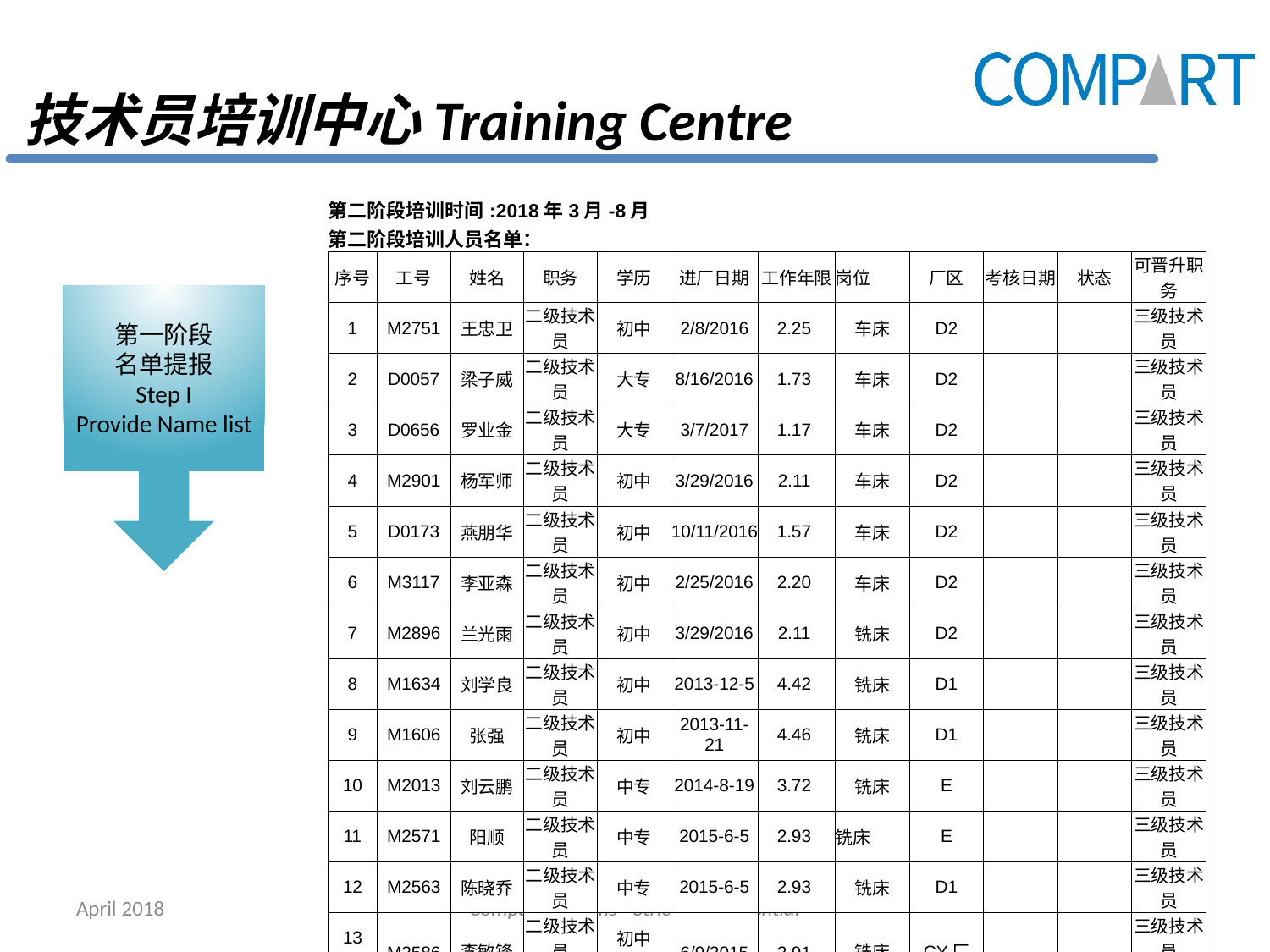

# 技术员培训中心Training Centre
| 第二阶段培训时间:2018年3月-8月 |  |  |  |  |  |  |  |  |  |  |  |
| --- | --- | --- | --- | --- | --- | --- | --- | --- | --- | --- | --- |
| 第二阶段培训人员名单： |  |  |  |  |  |  |  |  |  |  |  |
| 序号 | 工号 | 姓名 | 职务 | 学历 | 进厂日期 | 工作年限 | 岗位 | 厂区 | 考核日期 | 状态 | 可晋升职务 |
| 1 | M2751 | 王忠卫 | 二级技术员 | 初中 | 2/8/2016 | 2.25 | 车床 | D2 |  |  | 三级技术员 |
| 2 | D0057 | 梁子威 | 二级技术员 | 大专 | 8/16/2016 | 1.73 | 车床 | D2 |  |  | 三级技术员 |
| 3 | D0656 | 罗业金 | 二级技术员 | 大专 | 3/7/2017 | 1.17 | 车床 | D2 |  |  | 三级技术员 |
| 4 | M2901 | 杨军师 | 二级技术员 | 初中 | 3/29/2016 | 2.11 | 车床 | D2 |  |  | 三级技术员 |
| 5 | D0173 | 燕朋华 | 二级技术员 | 初中 | 10/11/2016 | 1.57 | 车床 | D2 |  |  | 三级技术员 |
| 6 | M3117 | 李亚森 | 二级技术员 | 初中 | 2/25/2016 | 2.20 | 车床 | D2 |  |  | 三级技术员 |
| 7 | M2896 | 兰光雨 | 二级技术员 | 初中 | 3/29/2016 | 2.11 | 铣床 | D2 |  |  | 三级技术员 |
| 8 | M1634 | 刘学良 | 二级技术员 | 初中 | 2013-12-5 | 4.42 | 铣床 | D1 |  |  | 三级技术员 |
| 9 | M1606 | 张强 | 二级技术员 | 初中 | 2013-11-21 | 4.46 | 铣床 | D1 |  |  | 三级技术员 |
| 10 | M2013 | 刘云鹏 | 二级技术员 | 中专 | 2014-8-19 | 3.72 | 铣床 | E |  |  | 三级技术员 |
| 11 | M2571 | 阳顺 | 二级技术员 | 中专 | 2015-6-5 | 2.93 | 铣床 | E |  |  | 三级技术员 |
| 12 | M2563 | 陈晓乔 | 二级技术员 | 中专 | 2015-6-5 | 2.93 | 铣床 | D1 |  |  | 三级技术员 |
| 13 | M2586 | 李敏锋 | 二级技术员 | 初中 | 6/9/2015 | 2.91 | 铣床 | CY厂 |  |  | 三级技术员 |
第一阶段
名单提报
Step I
Provide Name list

April 2018
Compart Systems - Strictly Confidential
27